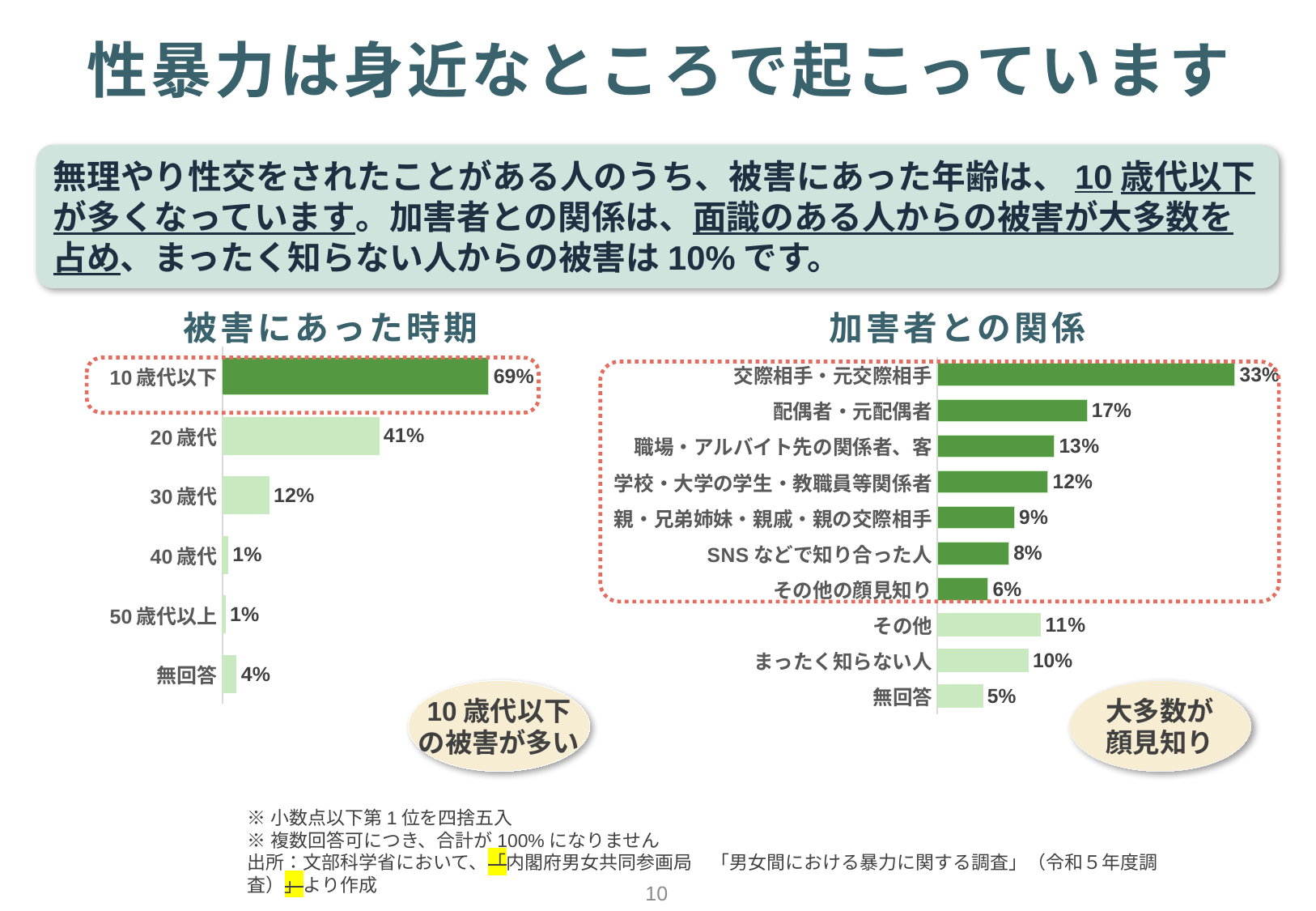

性暴力は身近なところで起こっています
無理やり性交をされたことがある人のうち、被害にあった年齢は、10歳代以下が多くなっています。加害者との関係は、面識のある人からの被害が大多数を占め、まったく知らない人からの被害は10%です。
被害にあった時期

加害者との関係

### Chart

| Category |  |
|---|---|
| 無回答 | 0.036000000000000004 |
| 50歳代以上 | 0.006999999999999999 |
| 40歳代 | 0.013999999999999999 |
| 30歳代 | 0.121 |
| 20歳代 | 0.40700000000000003 |
| 10歳代以下 | 0.693 |

### Chart

| Category |  |
|---|---|
| 無回答 | 0.05 |
| まったく知らない人 | 0.1 |
| その他 | 0.114 |
| その他の顔見知り | 0.055999999999999994 |
| SNSなどで知り合った人 | 0.079 |
| 親・兄弟姉妹・親戚・親の交際相手 | 0.085 |
| 学校・大学の学生・教職員等関係者 | 0.122 |
| 職場・アルバイト先の関係者、客 | 0.129 |
| 配偶者・元配偶者 | 0.165 |
| 交際相手・元交際相手 | 0.32799999999999996 |
10歳代以下
の被害が多い
大多数が
顔見知り
※小数点以下第1位を四捨五入
※複数回答可につき、合計が100%になりません
出所：文部科学省において、「内閣府男女共同参画局　「男女間における暴力に関する調査」（令和５年度調査）」より作成
10